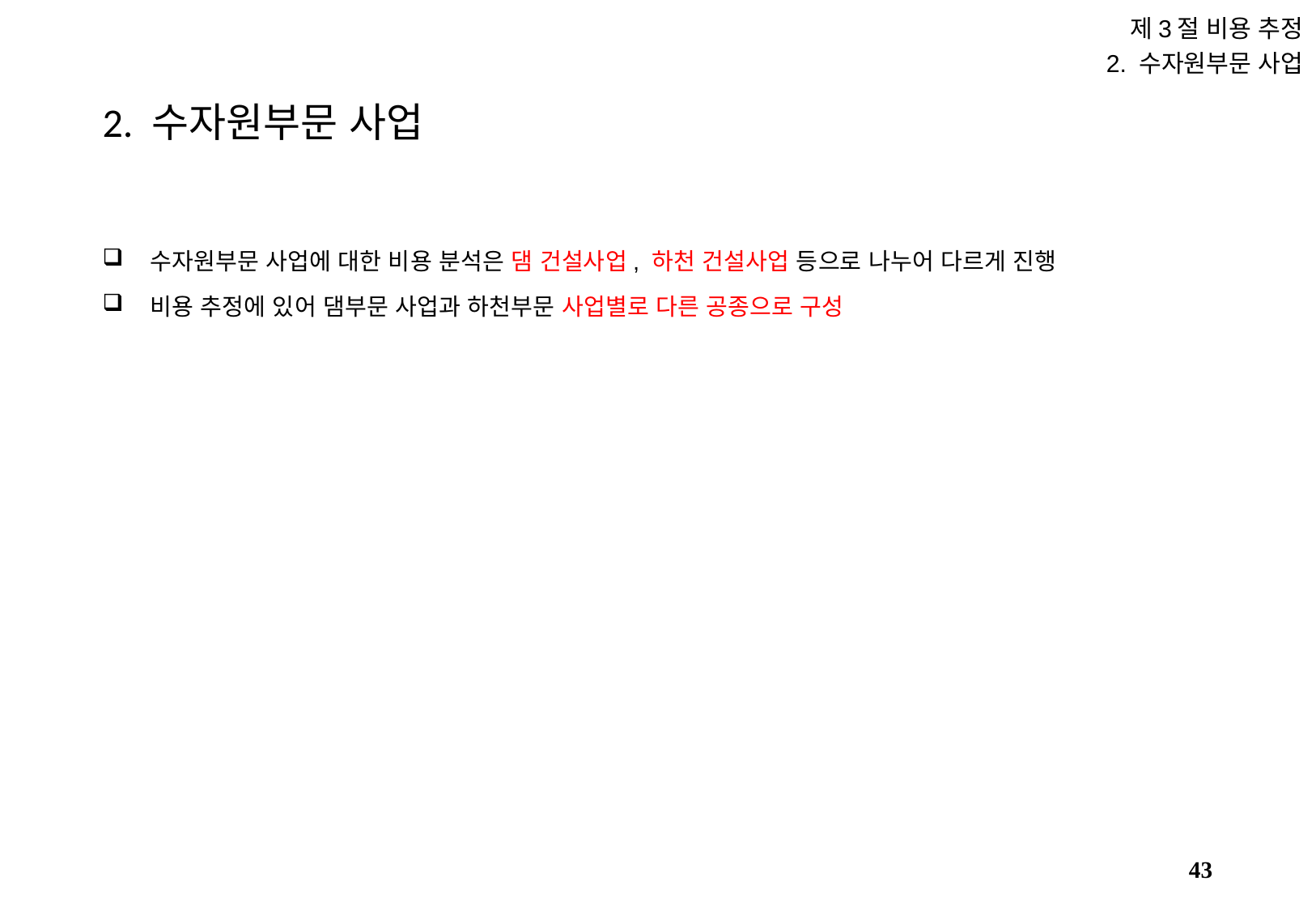

제3절 비용 추정
2. 수자원부문 사업
# 2. 수자원부문 사업
수자원부문 사업에 대한 비용 분석은 댐 건설사업, 하천 건설사업 등으로 나누어 다르게 진행
비용 추정에 있어 댐부문 사업과 하천부문 사업별로 다른 공종으로 구성
43